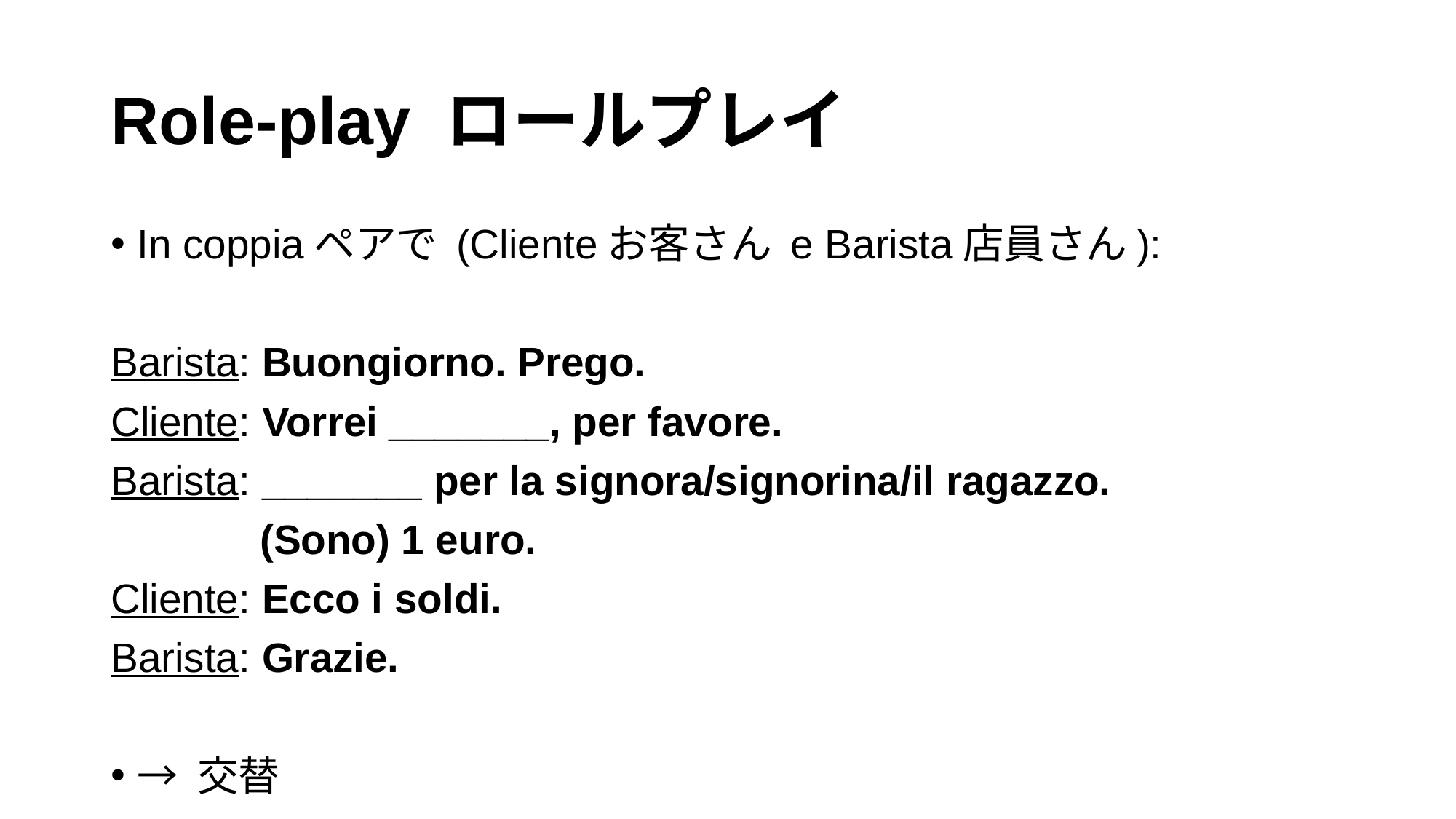

# Role-play ロールプレイ
In coppiaペアで (Clienteお客さん e Barista店員さん):

Barista: Buongiorno. Prego.
Cliente: Vorrei _______, per favore.
Barista: _______ per la signora/signorina/il ragazzo.
             (Sono) 1 euro.
Cliente: Ecco i soldi.
Barista: Grazie.

→ 交替